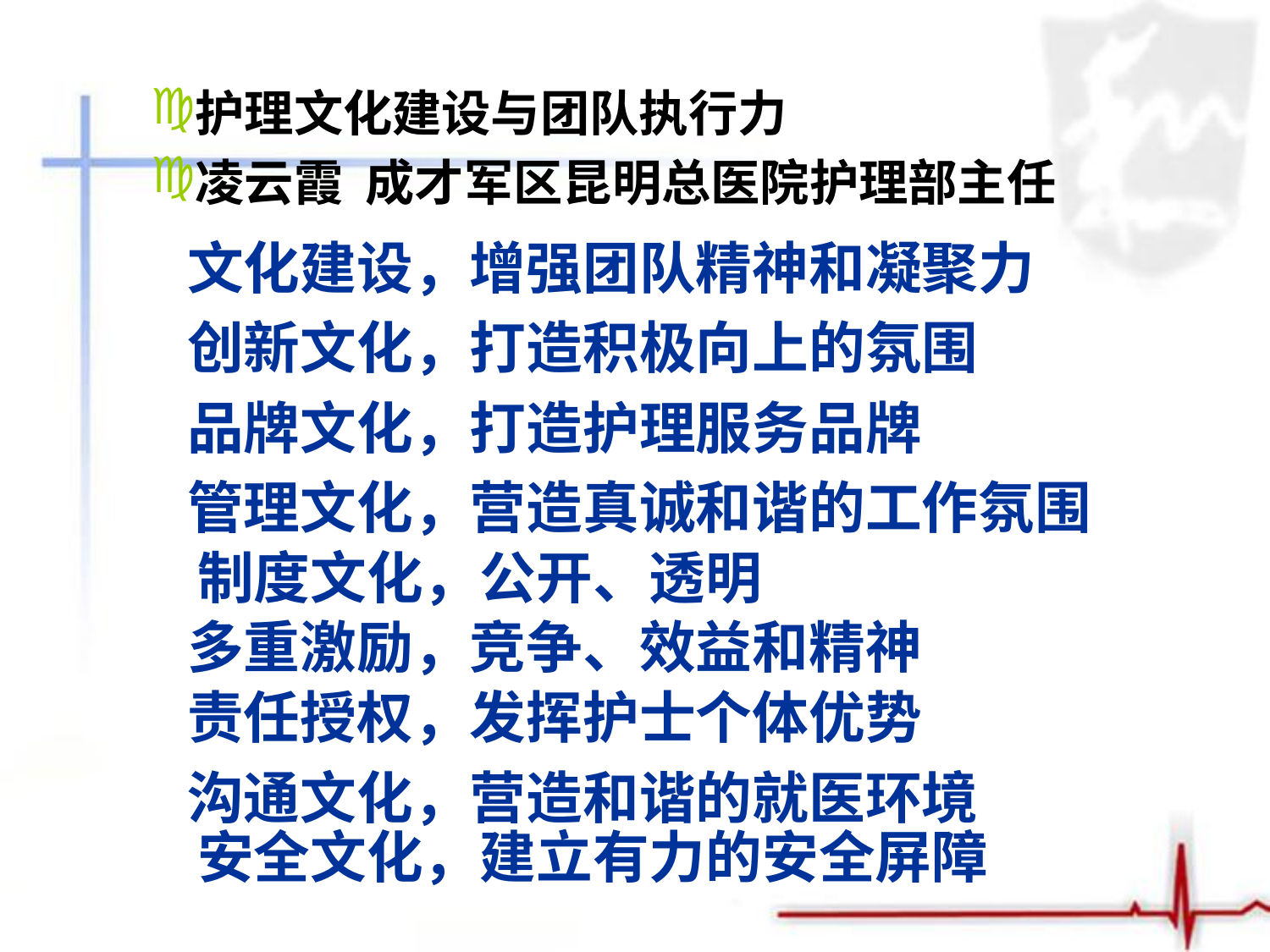

护理文化建设与团队执行力
凌云霞  成才军区昆明总医院护理部主任
文化建设，增强团队精神和凝聚力
创新文化，打造积极向上的氛围
品牌文化，打造护理服务品牌
管理文化，营造真诚和谐的工作氛围
制度文化，公开、透明
多重激励，竞争、效益和精神
责任授权，发挥护士个体优势
沟通文化，营造和谐的就医环境
安全文化，建立有力的安全屏障